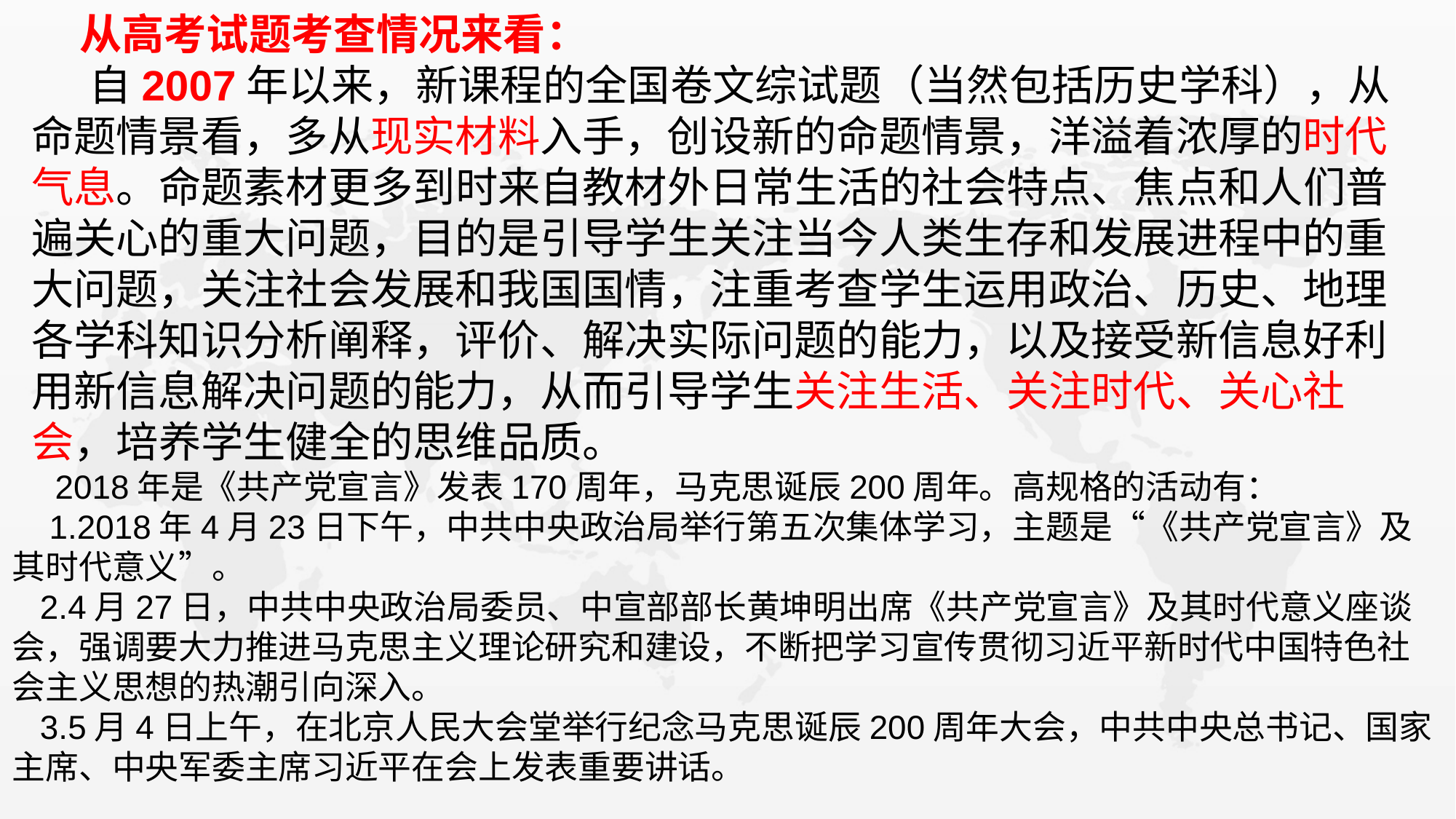

从高考试题考查情况来看：
     自2007年以来，新课程的全国卷文综试题（当然包括历史学科），从命题情景看，多从现实材料入手，创设新的命题情景，洋溢着浓厚的时代气息。命题素材更多到时来自教材外日常生活的社会特点、焦点和人们普遍关心的重大问题，目的是引导学生关注当今人类生存和发展进程中的重大问题，关注社会发展和我国国情，注重考查学生运用政治、历史、地理各学科知识分析阐释，评价、解决实际问题的能力，以及接受新信息好利用新信息解决问题的能力，从而引导学生关注生活、关注时代、关心社会，培养学生健全的思维品质。
     2018年是《共产党宣言》发表170周年，马克思诞辰200周年。高规格的活动有：
    1.2018年4月23日下午，中共中央政治局举行第五次集体学习，主题是“《共产党宣言》及其时代意义”。
   2.4月27日，中共中央政治局委员、中宣部部长黄坤明出席《共产党宣言》及其时代意义座谈会，强调要大力推进马克思主义理论研究和建设，不断把学习宣传贯彻习近平新时代中国特色社会主义思想的热潮引向深入。
   3.5月4日上午，在北京人民大会堂举行纪念马克思诞辰200周年大会，中共中央总书记、国家主席、中央军委主席习近平在会上发表重要讲话。